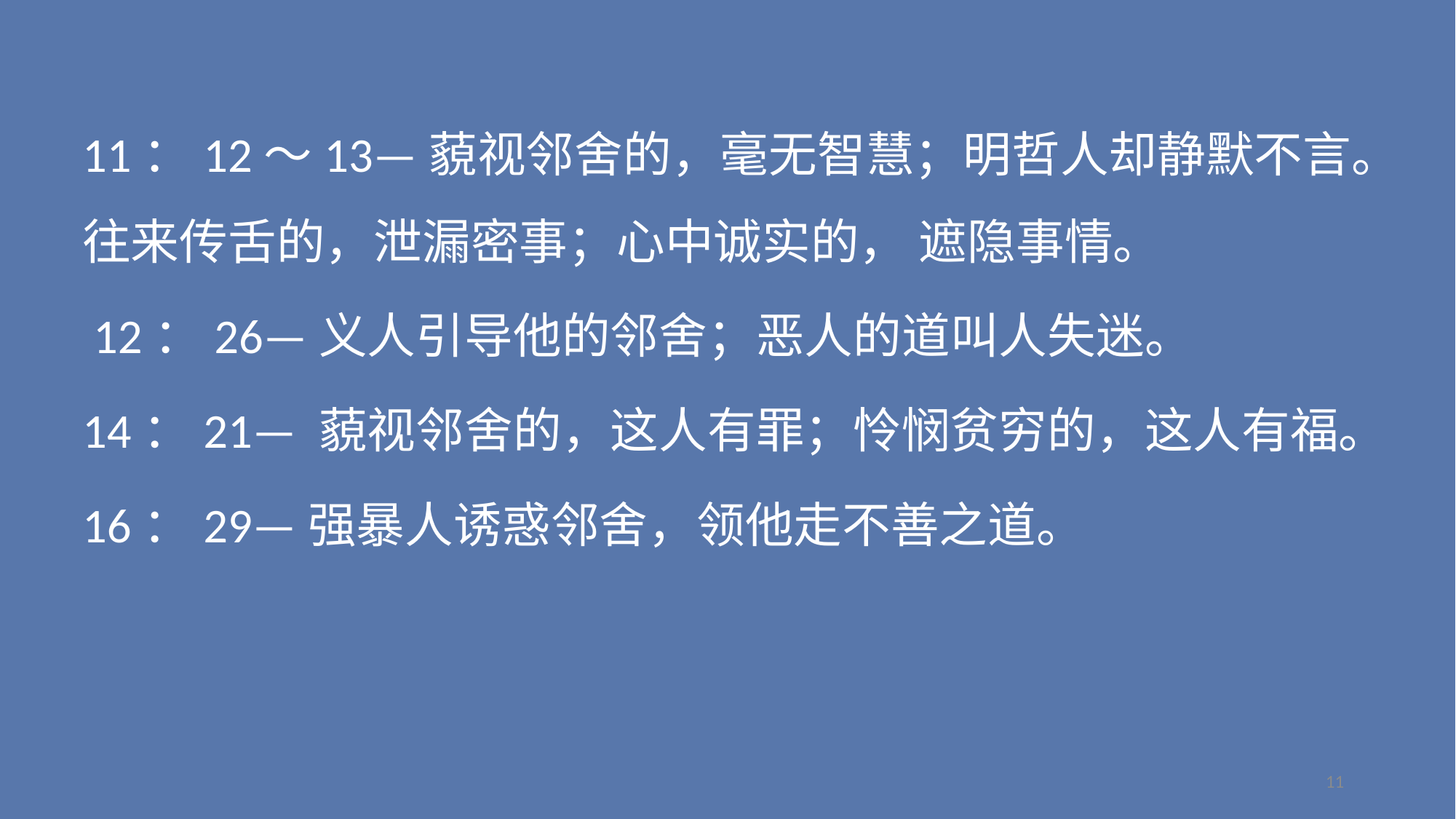

11：12～13—藐视邻舍的，毫无智慧；明哲人却静默不言。往来传舌的，泄漏密事；心中诚实的， 遮隐事情。
 12：26—义人引导他的邻舍；恶人的道叫人失迷。
14：21— 藐视邻舍的，这人有罪；怜悯贫穷的，这人有福。
16：29—强暴人诱惑邻舍，领他走不善之道。
11